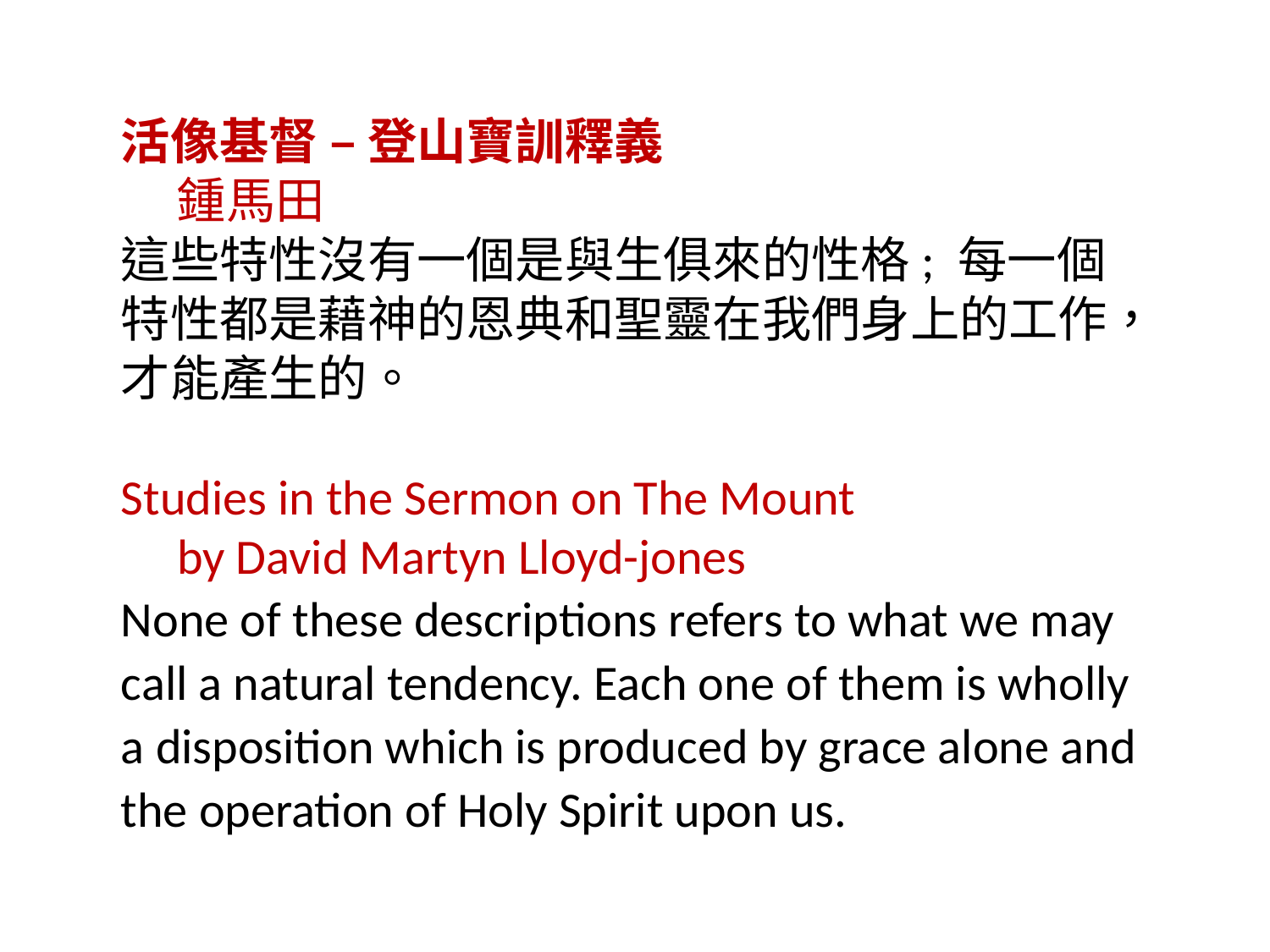

活像基督 – 登山寶訓釋義
    鍾馬田
這些特性沒有一個是與生俱來的性格; 每一個特性都是藉神的恩典和聖靈在我們身上的工作，才能產生的。

Studies in the Sermon on The Mount
     by David Martyn Lloyd-jones
None of these descriptions refers to what we may call a natural tendency. Each one of them is wholly a disposition which is produced by grace alone and the operation of Holy Spirit upon us.